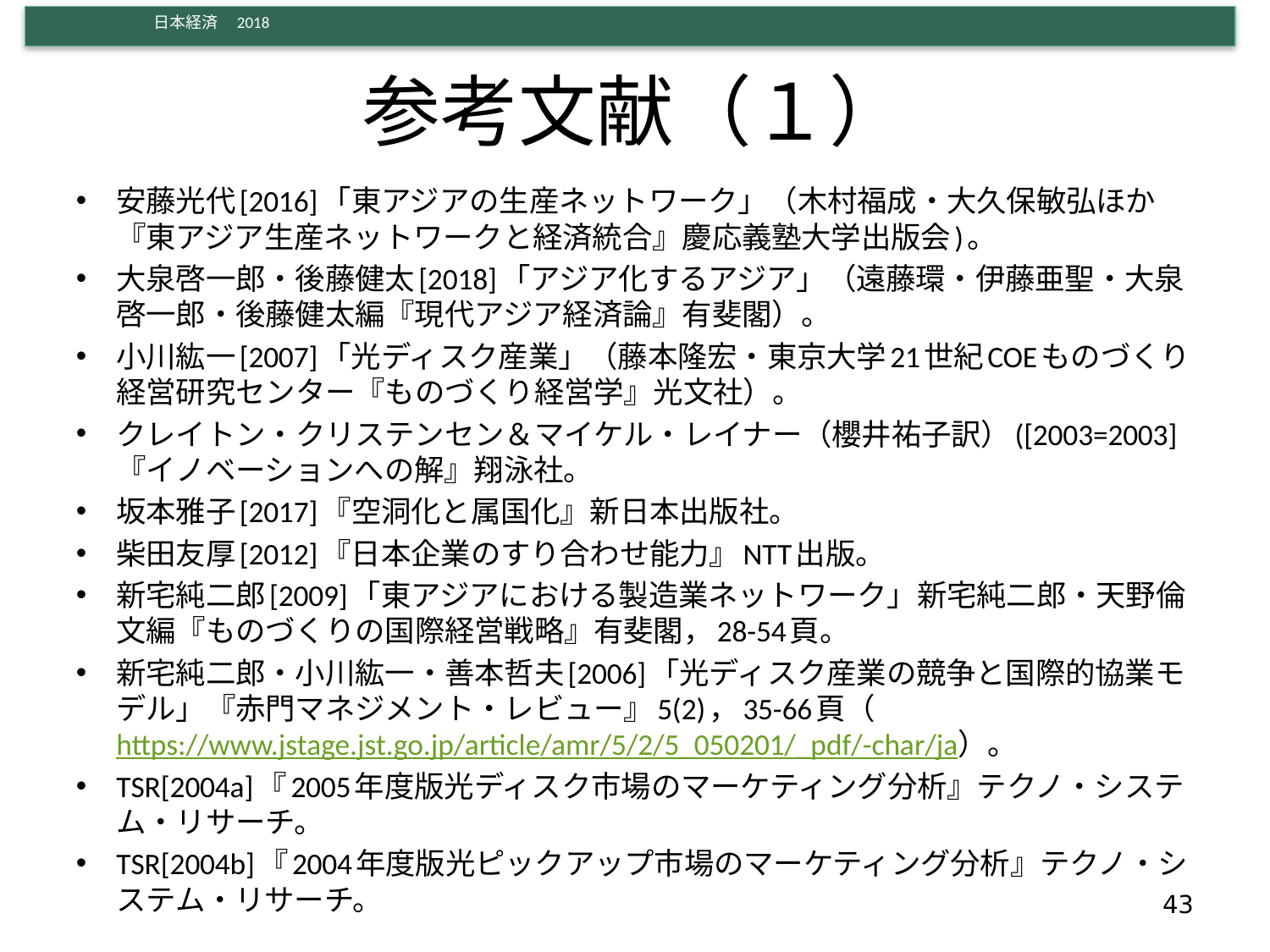

# 参考文献（１）
安藤光代[2016]「東アジアの生産ネットワーク」（木村福成・大久保敏弘ほか『東アジア生産ネットワークと経済統合』慶応義塾大学出版会)。
大泉啓一郎・後藤健太[2018]「アジア化するアジア」（遠藤環・伊藤亜聖・大泉啓一郎・後藤健太編『現代アジア経済論』有斐閣）。
小川紘一[2007]「光ディスク産業」（藤本隆宏・東京大学21世紀COEものづくり経営研究センター『ものづくり経営学』光文社）。
クレイトン・クリステンセン＆マイケル・レイナー（櫻井祐子訳）([2003=2003]『イノベーションへの解』翔泳社。
坂本雅子[2017]『空洞化と属国化』新日本出版社。
柴田友厚[2012]『日本企業のすり合わせ能力』NTT出版。
新宅純二郎[2009]「東アジアにおける製造業ネットワーク」新宅純二郎・天野倫文編『ものづくりの国際経営戦略』有斐閣，28-54頁。
新宅純二郎・小川紘一・善本哲夫[2006]「光ディスク産業の競争と国際的協業モデル」『赤門マネジメント・レビュー』5(2)，35-66頁（https://www.jstage.jst.go.jp/article/amr/5/2/5_050201/_pdf/-char/ja）。
TSR[2004a]『2005年度版光ディスク市場のマーケティング分析』テクノ・システム・リサーチ。
TSR[2004b]『2004年度版光ピックアップ市場のマーケティング分析』テクノ・システム・リサーチ。

43